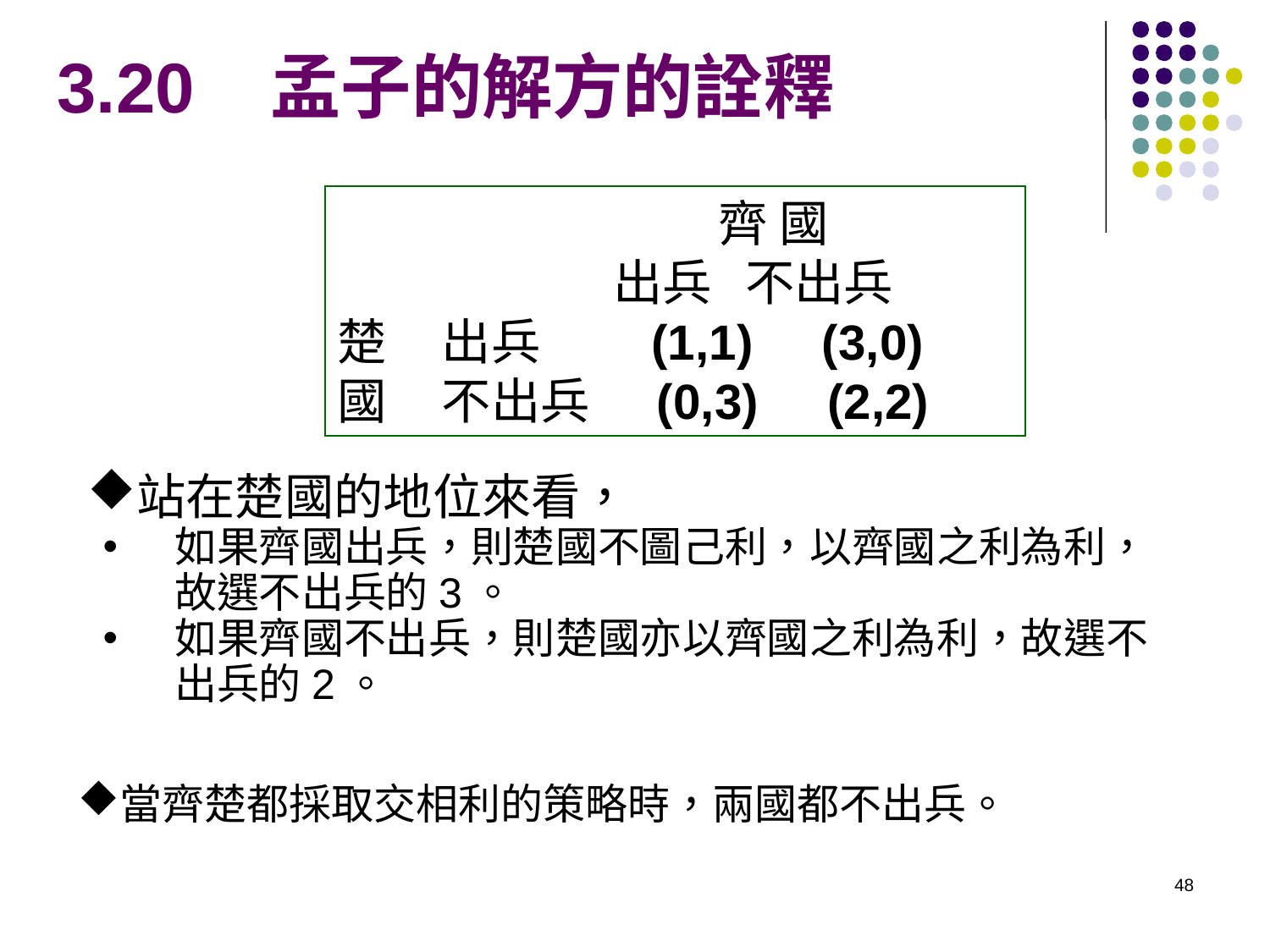

3.20   孟子的解方的詮釋

	                      齊 國
                        出兵   不出兵
楚     出兵         (1,1)     (3,0)
國     不出兵     (0,3)     (2,2)
站在楚國的地位來看，
如果齊國出兵，則楚國不圖己利，以齊國之利為利，故選不出兵的3。
如果齊國不出兵，則楚國亦以齊國之利為利，故選不出兵的2。

當齊楚都採取交相利的策略時，兩國都不出兵。
48